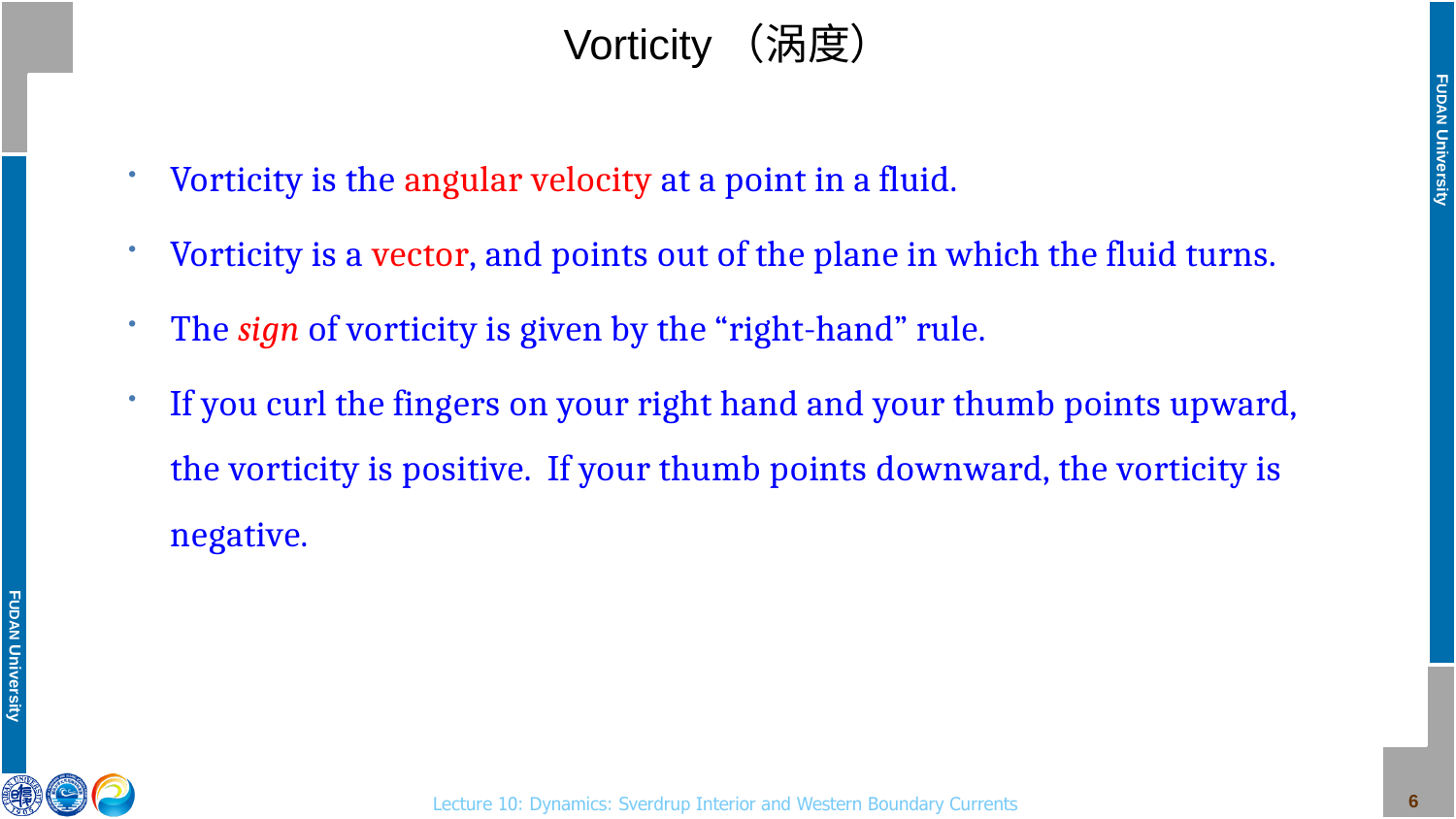

# Vorticity（涡度）
Vorticity is the angular velocity at a point in a fluid.
Vorticity is a vector, and points out of the plane in which the fluid turns.
The sign of vorticity is given by the “right-hand” rule.
If you curl the fingers on your right hand and your thumb points upward, the vorticity is positive.  If your thumb points downward, the vorticity is negative.